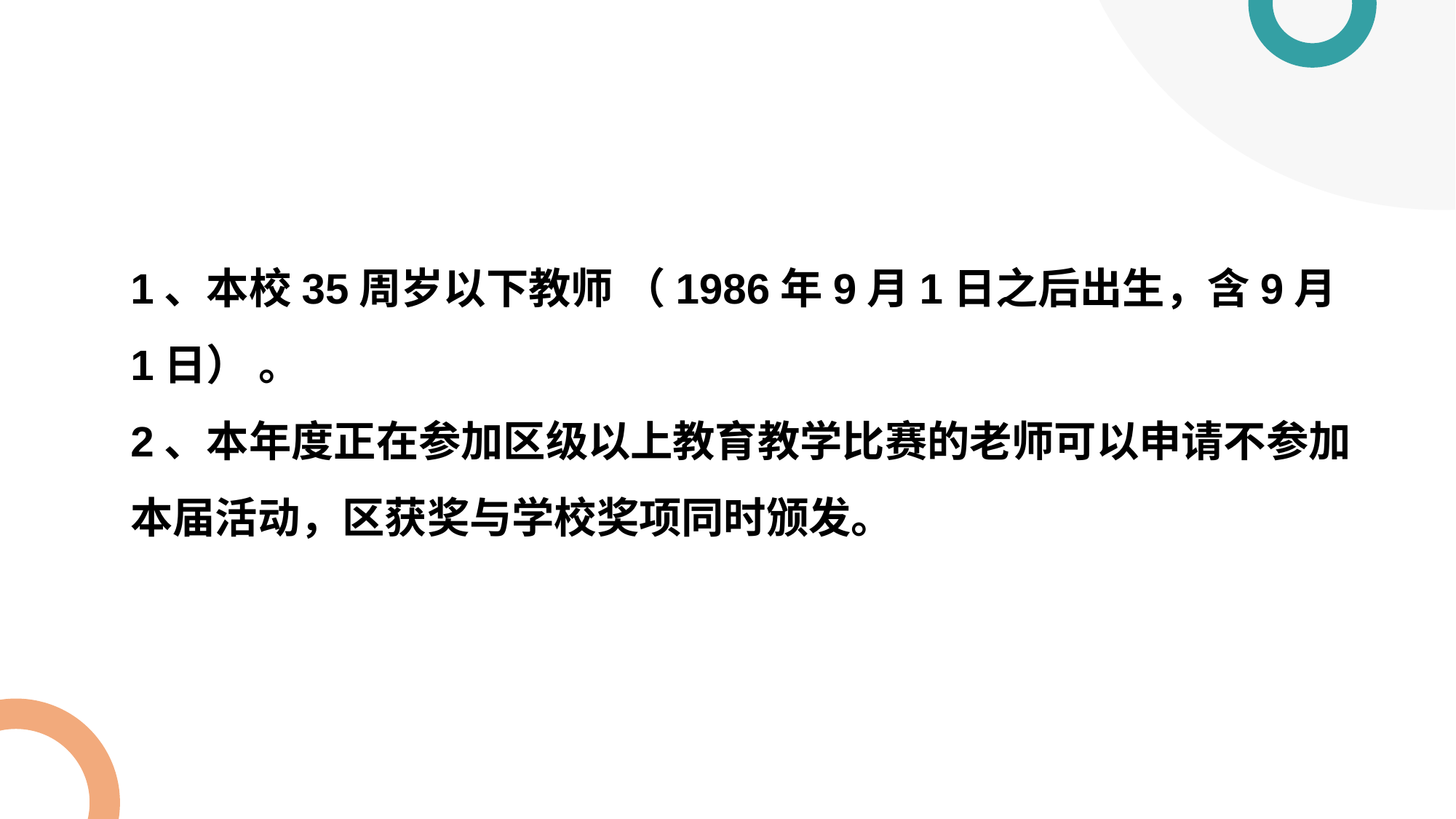

1、本校35周岁以下教师 （1986年9月1日之后出生，含9月1日） 。
2、本年度正在参加区级以上教育教学比赛的老师可以申请不参加本届活动，区获奖与学校奖项同时颁发。